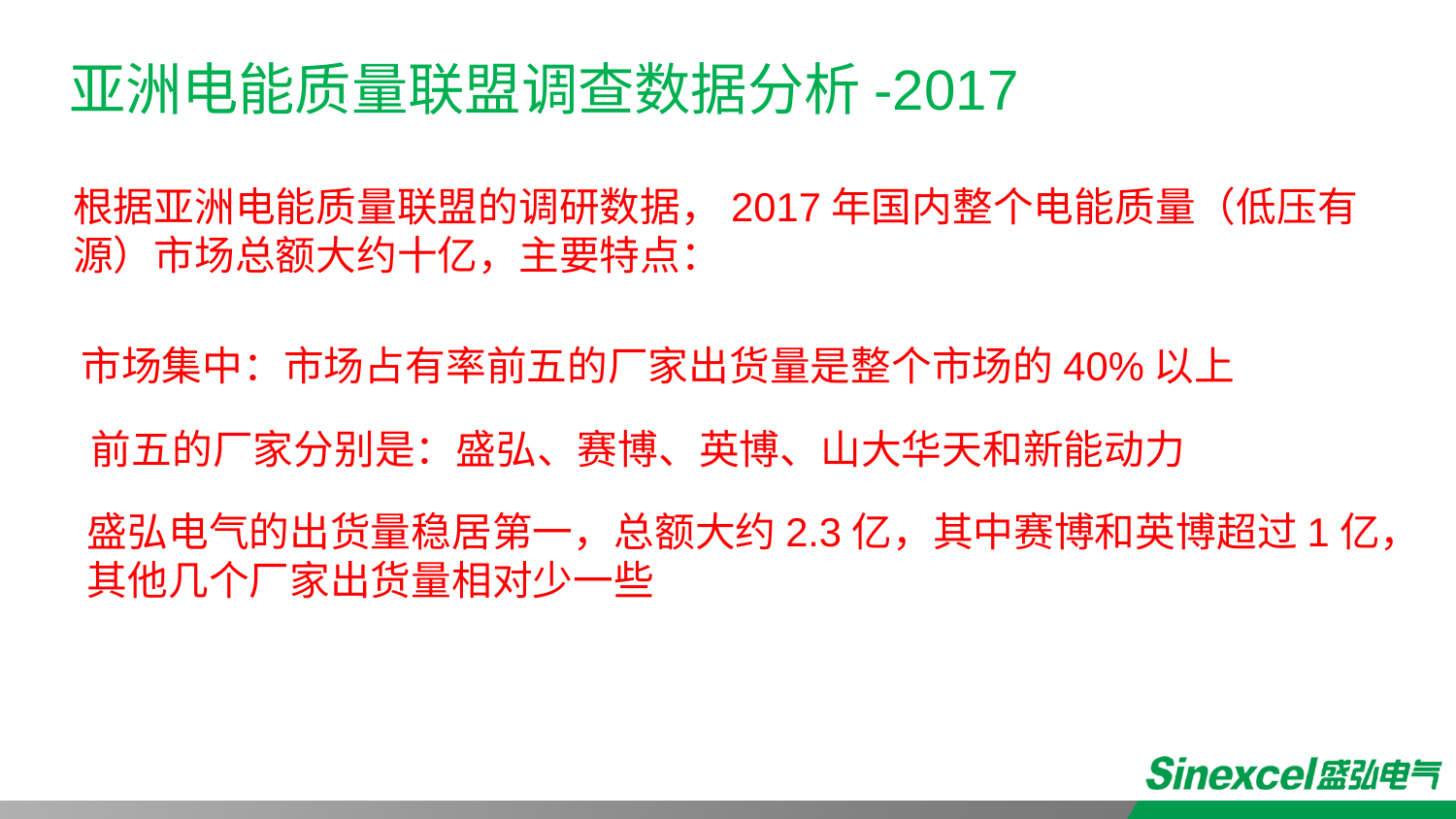

亚洲电能质量联盟调查数据分析-2017
根据亚洲电能质量联盟的调研数据，2017年国内整个电能质量（低压有源）市场总额大约十亿，主要特点：
市场集中：市场占有率前五的厂家出货量是整个市场的40%以上
前五的厂家分别是：盛弘、赛博、英博、山大华天和新能动力
盛弘电气的出货量稳居第一，总额大约2.3亿，其中赛博和英博超过1亿，其他几个厂家出货量相对少一些